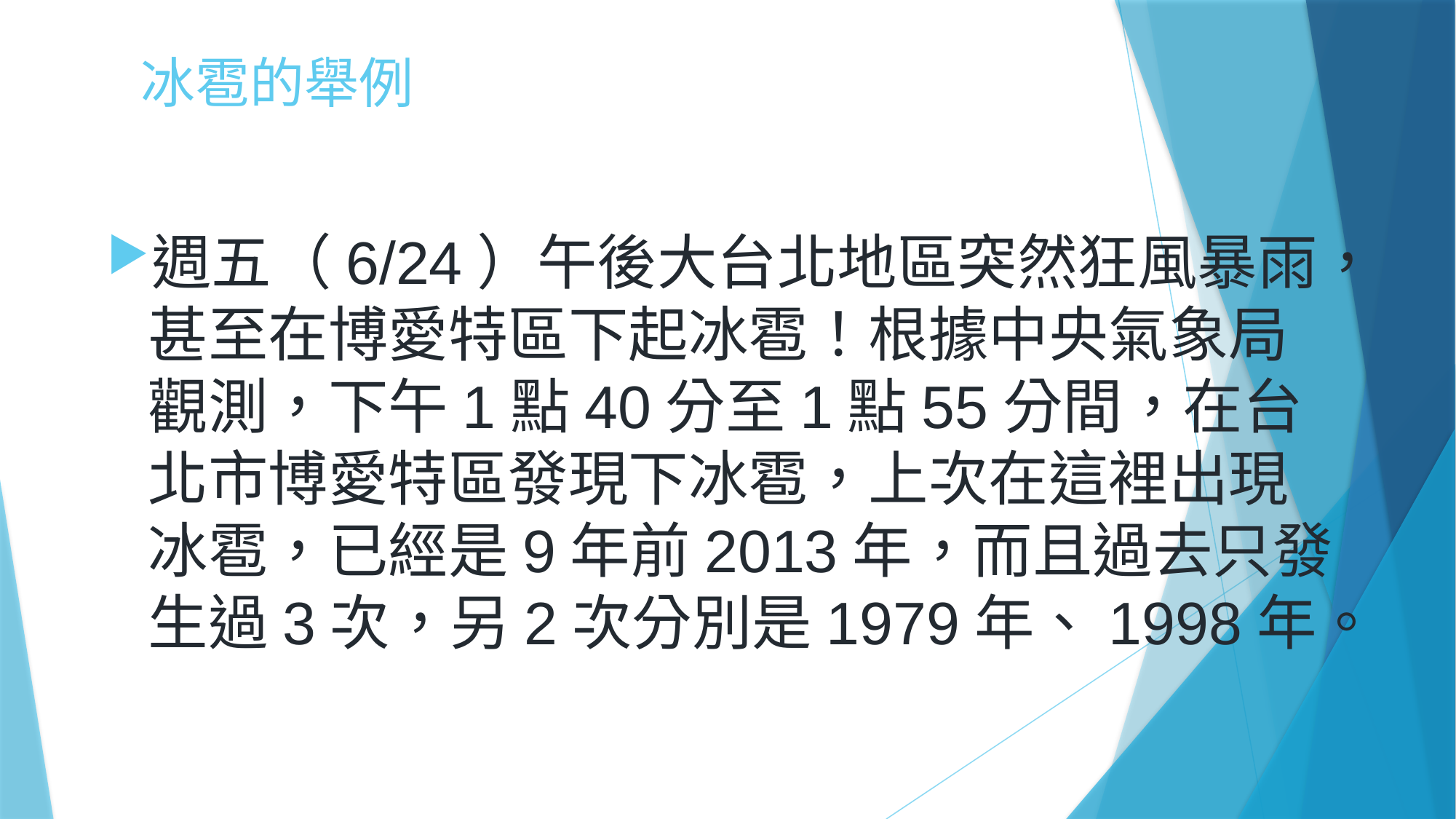

# 冰雹的舉例
週五（6/24）午後大台北地區突然狂風暴雨，甚至在博愛特區下起冰雹！根據中央氣象局觀測，下午1點40分至1點55分間，在台北市博愛特區發現下冰雹，上次在這裡出現冰雹，已經是9年前2013年，而且過去只發生過3次，另2次分別是1979年、1998年。